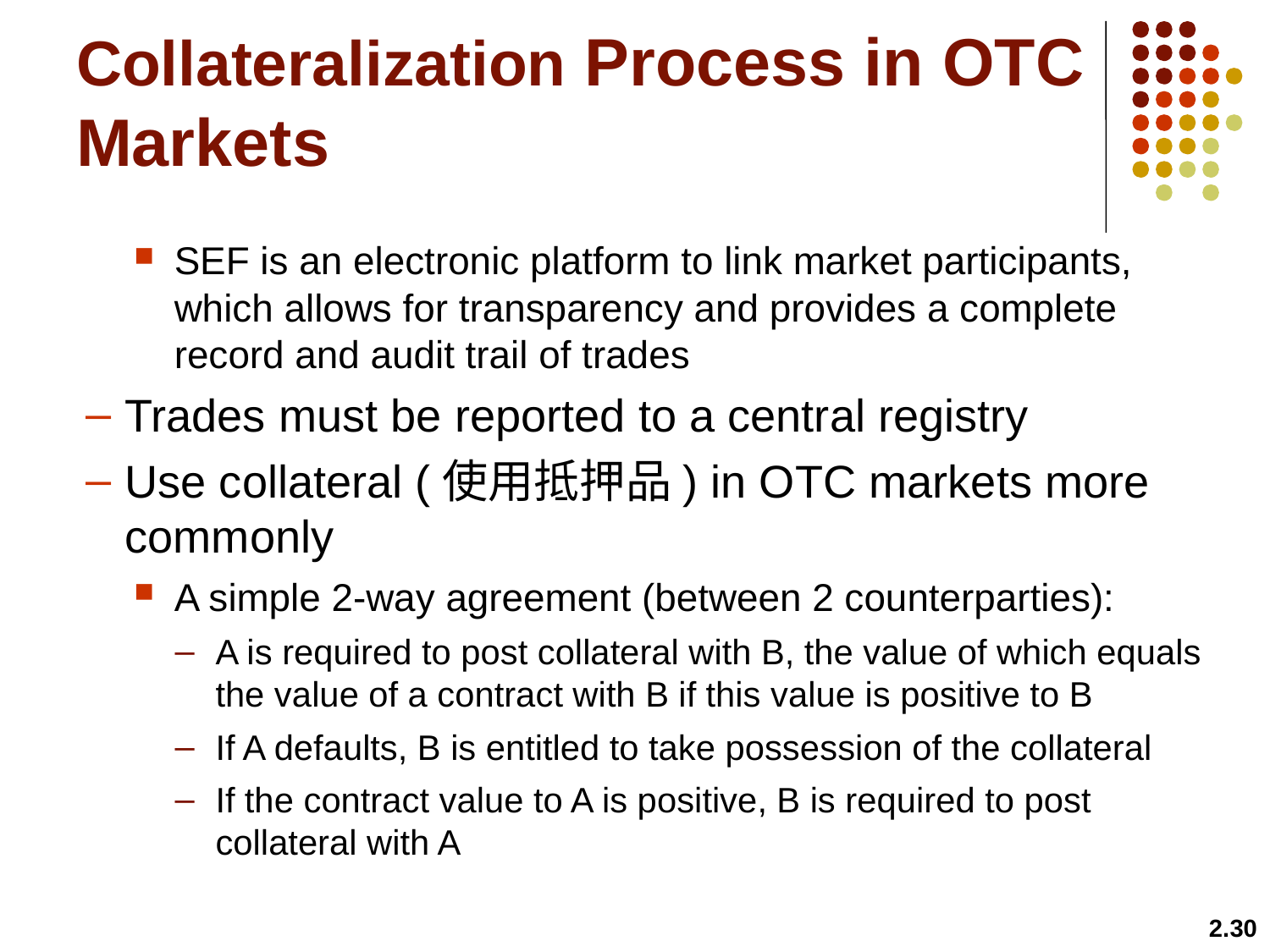

# Collateralization Process in OTC Markets
SEF is an electronic platform to link market participants, which allows for transparency and provides a complete record and audit trail of trades
Trades must be reported to a central registry
Use collateral (使用抵押品) in OTC markets more commonly
A simple 2-way agreement (between 2 counterparties):
A is required to post collateral with B, the value of which equals the value of a contract with B if this value is positive to B
If A defaults, B is entitled to take possession of the collateral
If the contract value to A is positive, B is required to post collateral with A
2.30